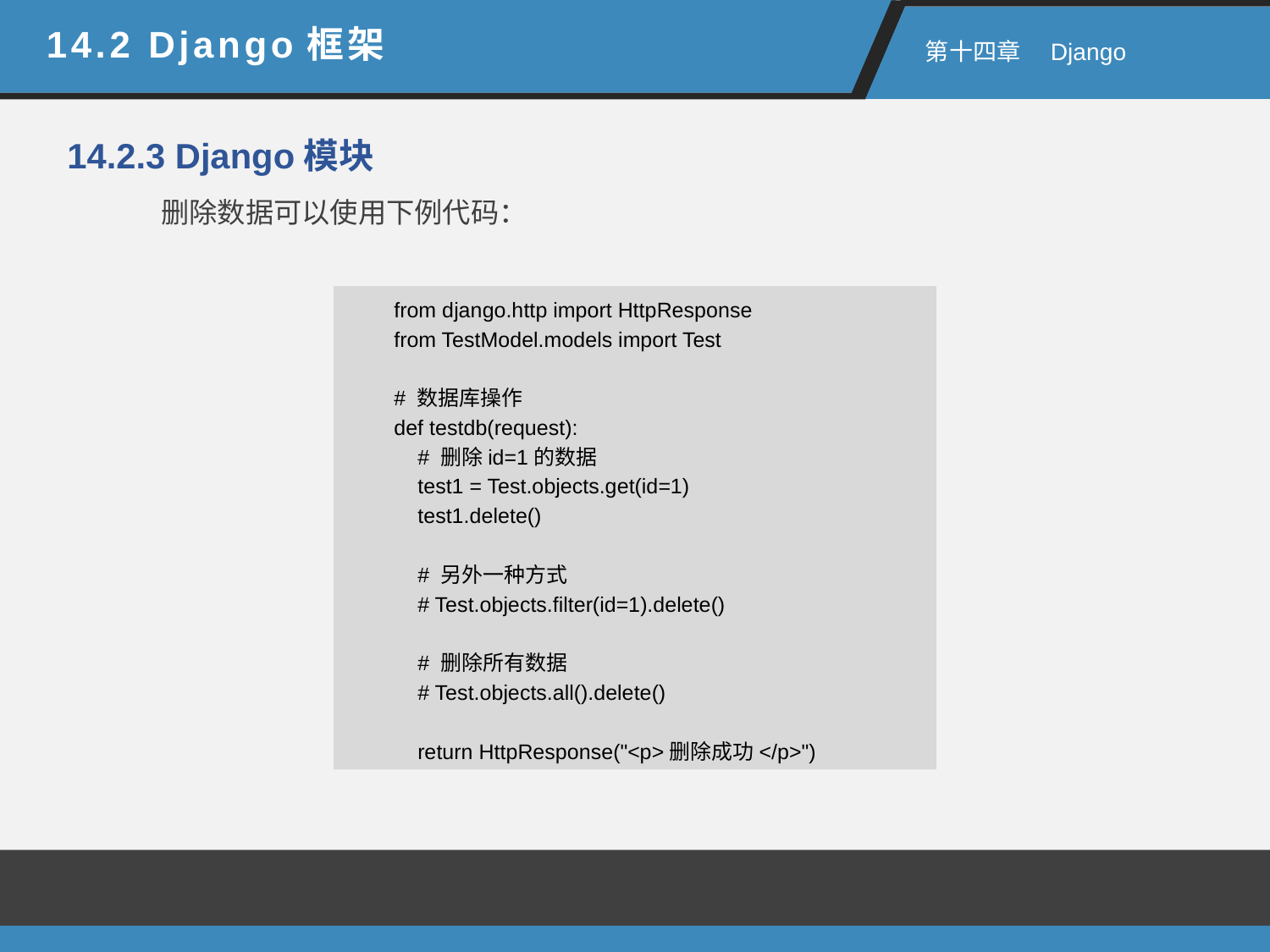

14.2 Django框架
  第十四章　Django
14.2.3 Django模块
删除数据可以使用下例代码：
from django.http import HttpResponse
from TestModel.models import Test

# 数据库操作
def testdb(request):
    # 删除id=1的数据
    test1 = Test.objects.get(id=1)
    test1.delete()

    # 另外一种方式
    # Test.objects.filter(id=1).delete()

    # 删除所有数据
    # Test.objects.all().delete()

    return HttpResponse("<p>删除成功</p>")